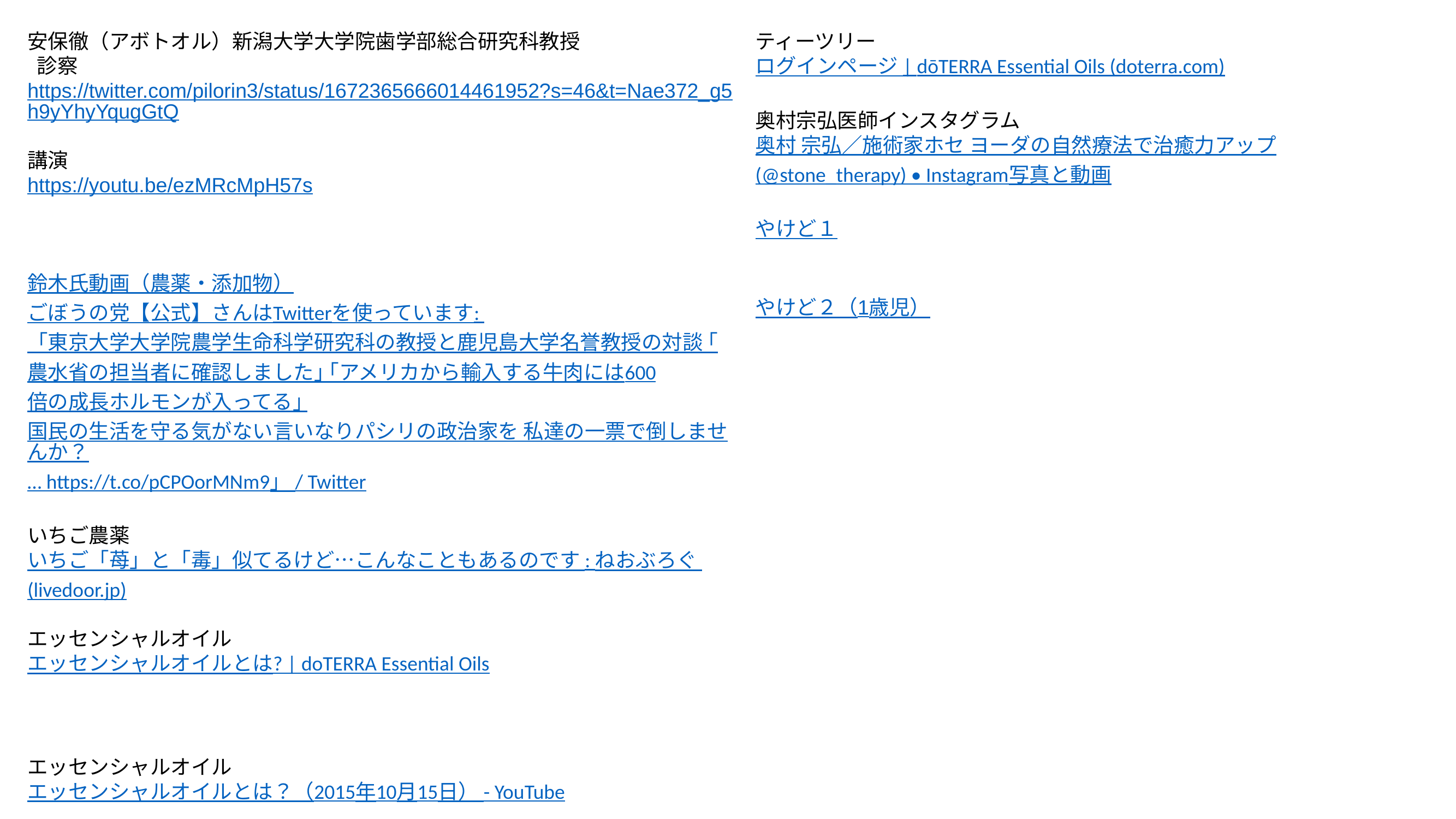

安保徹（アボトオル）新潟大学大学院歯学部総合研究科教授
 診察
https://twitter.com/pilorin3/status/1672365666014461952?s=46&t=Nae372_g5h9yYhyYqugGtQ

講演
https://youtu.be/ezMRcMpH57s

鈴木氏動画（農薬・添加物）
ごぼうの党【公式】さんはTwitterを使っています: 「東京大学大学院農学生命科学研究科の教授と鹿児島大学名誉教授の対談 ｢農水省の担当者に確認しました｣ ｢アメリカから輸入する牛肉には600倍の成長ホルモンが入ってる｣ 国民の生活を守る気がない言いなりパシリの政治家を 私達の一票で倒しませんか？… https://t.co/pCPOorMNm9」 / Twitter

いちご農薬
いちご「苺」と「毒」似てるけど…こんなこともあるのです : ねおぶろぐ (livedoor.jp)

エッセンシャルオイル
エッセンシャルオイルとは? | doTERRA Essential Oils

エッセンシャルオイル
エッセンシャルオイルとは？（2015年10月15日） - YouTube

ソーストゥユー・調達ストーリー
Sourcing Essential Oil Plants Where They Thrive Most | SourceToYou | Source to you

ティーツリー
ログインページ | dōTERRA Essential Oils (doterra.com)

奥村宗弘医師インスタグラム
奥村 宗弘／施術家ホセ ヨーダの自然療法で治癒力アップ(@stone_therapy) • Instagram写真と動画

やけど１

やけど２（1歳児）